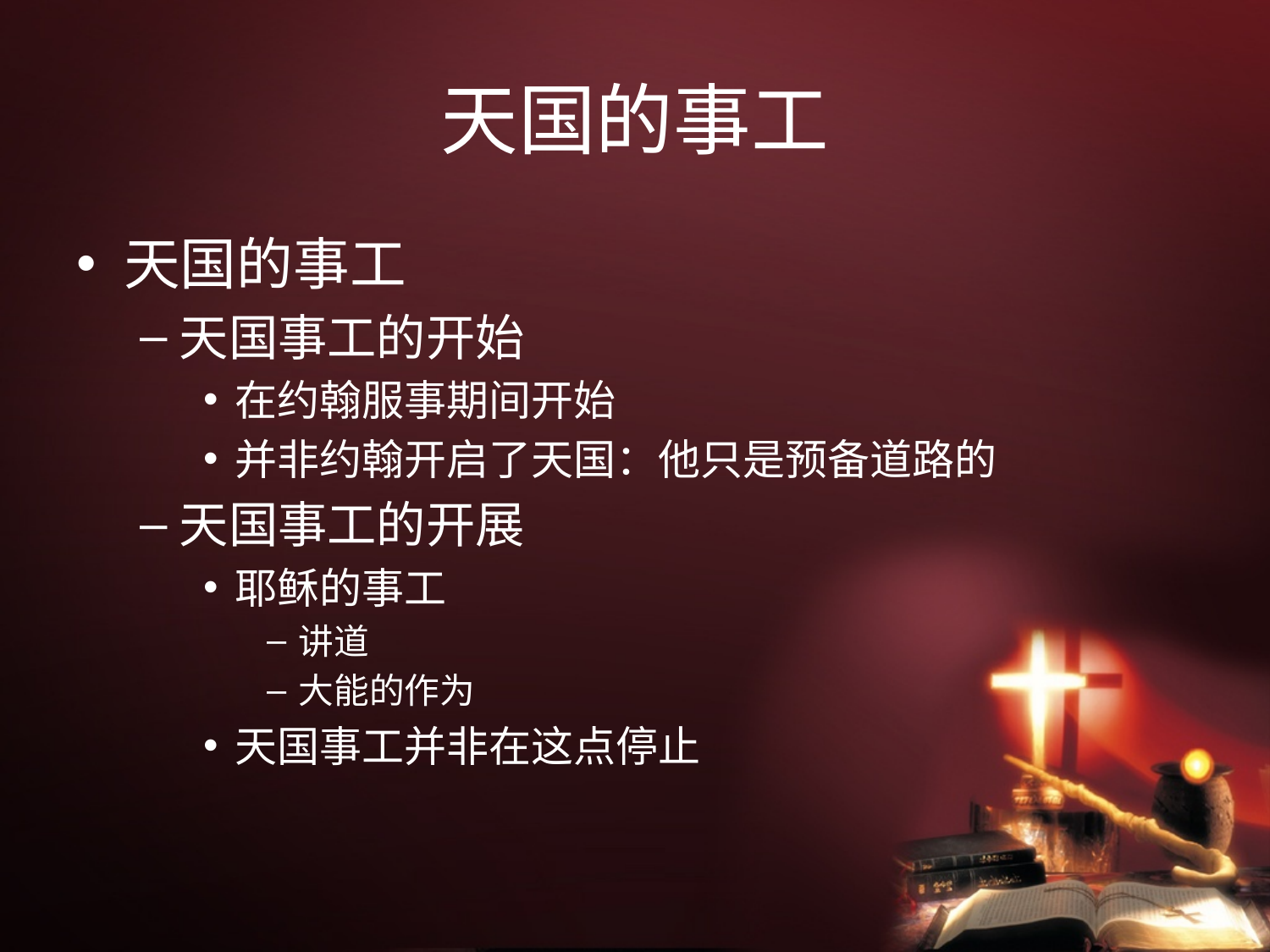

# 天国的事工
天国的事工
天国事工的开始
在约翰服事期间开始
并非约翰开启了天国：他只是预备道路的
天国事工的开展
耶稣的事工
讲道
大能的作为
天国事工并非在这点停止